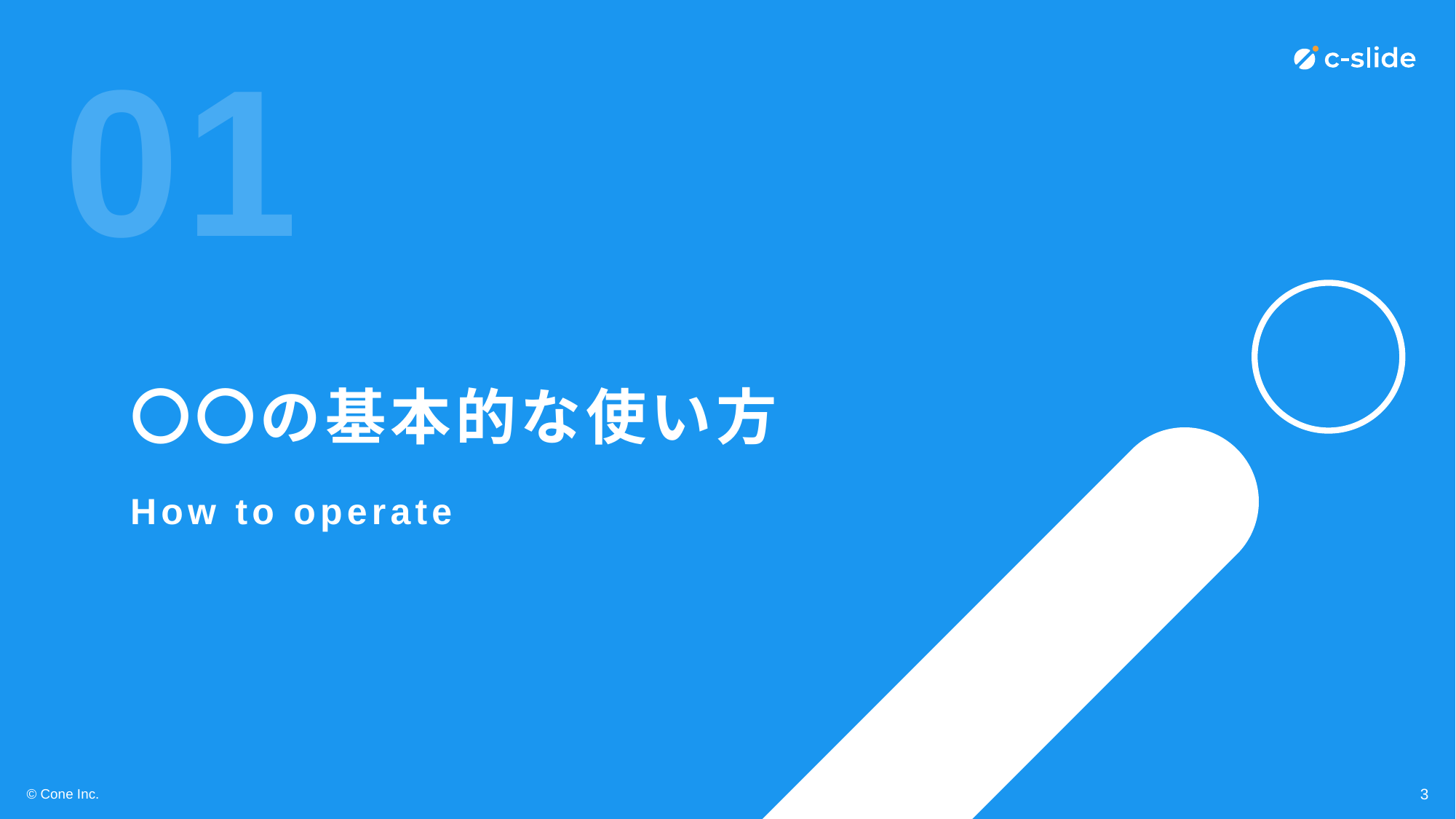

01
〇〇の基本的な使い方
How to operate
3
© Cone Inc.